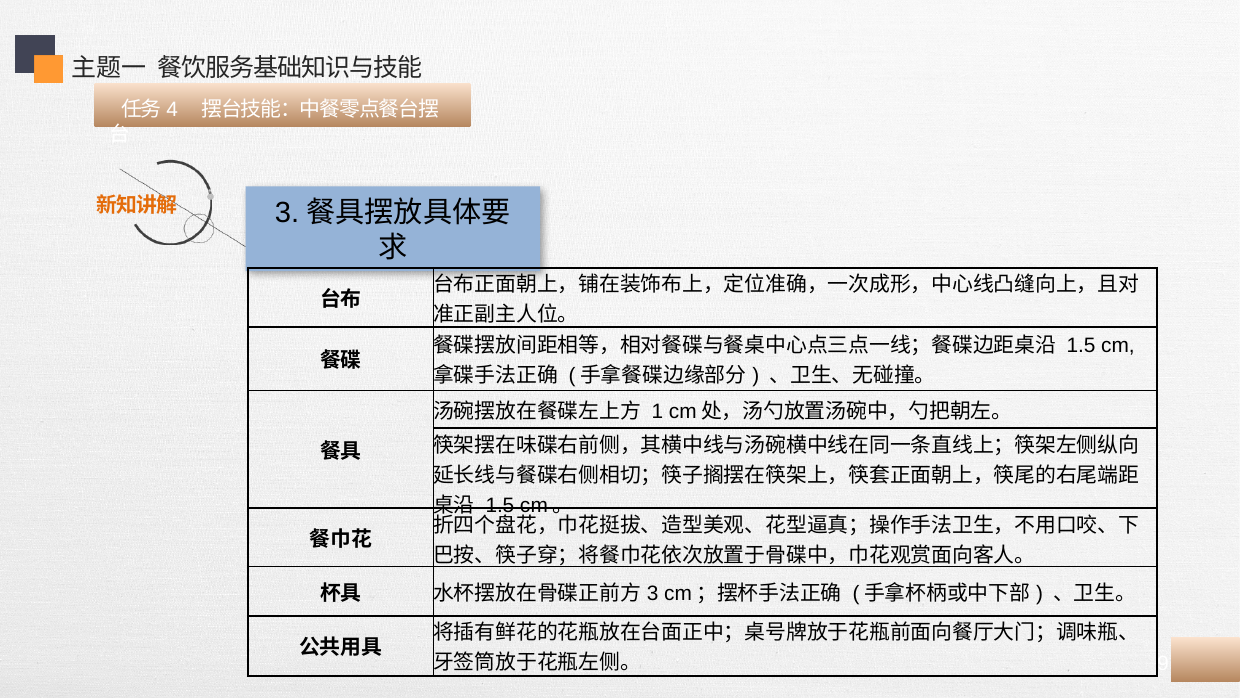

主题一  餐饮服务基础知识与技能

 任务4    摆台技能：中餐零点餐台摆台
3.餐具摆放具体要求
| 台布 | 台布正面朝上，铺在装饰布上，定位准确，一次成形，中心线凸缝向上，且对准正副主人位。 |
| --- | --- |
| 餐碟 | 餐碟摆放间距相等，相对餐碟与餐桌中心点三点一线；餐碟边距桌沿 1.5 cm,拿碟手法正确 (手拿餐碟边缘部分) 、卫生、无碰撞。 |
| 餐具 | 汤碗摆放在餐碟左上方 1 cm处，汤勺放置汤碗中，勺把朝左。 |
|  | 筷架摆在味碟右前侧，其横中线与汤碗横中线在同一条直线上；筷架左侧纵向延长线与餐碟右侧相切；筷子搁摆在筷架上，筷套正面朝上，筷尾的右尾端距桌沿 1.5 cm。 |
| 餐巾花 | 折四个盘花，巾花挺拔、造型美观、花型逼真；操作手法卫生，不用口咬、下巴按、筷子穿；将餐巾花依次放置于骨碟中，巾花观赏面向客人。 |
| 杯具 | 水杯摆放在骨碟正前方3 cm；摆杯手法正确 (手拿杯柄或中下部) 、卫生。 |
| 公共用具 | 将插有鲜花的花瓶放在台面正中；桌号牌放于花瓶前面向餐厅大门；调味瓶、牙签筒放于花瓶左侧。 |